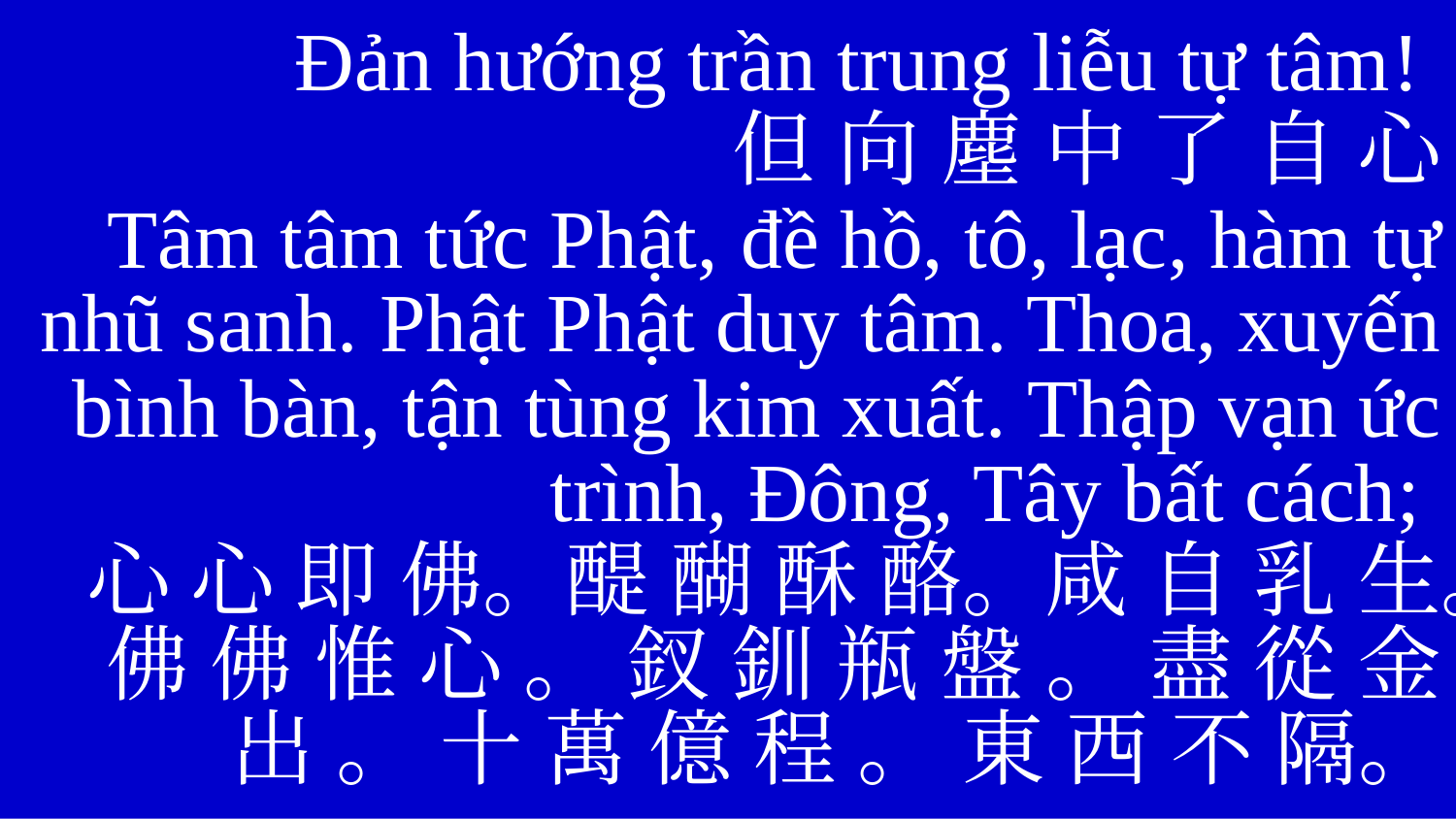

Đản hướng trần trung liễu tự tâm!
	但 向 塵 中 了 自 心
Tâm tâm tức Phật, đề hồ, tô, lạc, hàm tự nhũ sanh. Phật Phật duy tâm. Thoa, xuyến bình bàn, tận tùng kim xuất. Thập vạn ức trình, Đông, Tây bất cách;
心 心 即 佛。醍 醐 酥 酪。咸 自 乳 生。 佛 佛 惟 心 。 釵 釧 瓶 盤 。 盡 從 金 出 。 十 萬 億 程 。 東 西 不 隔。